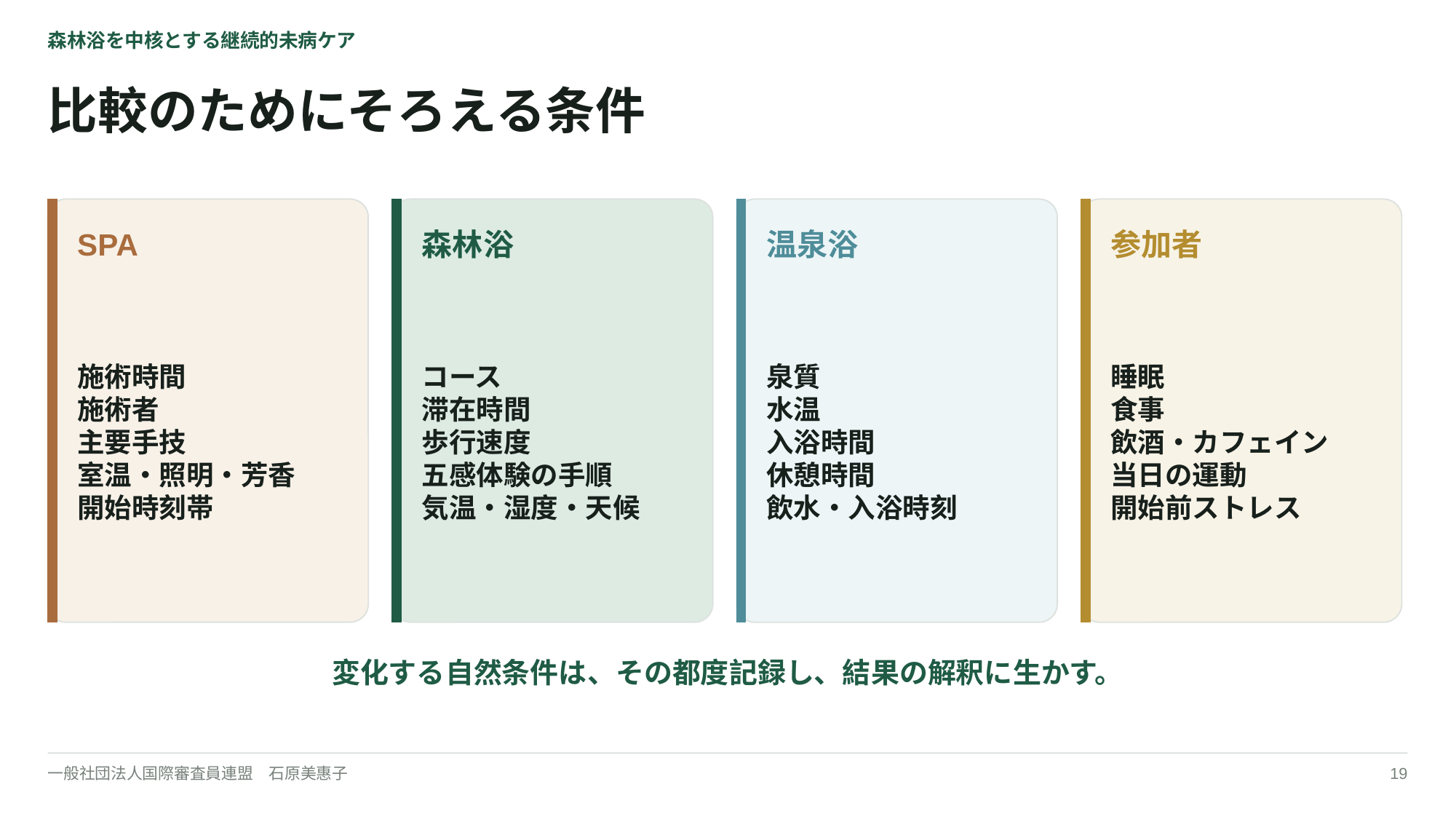

森林浴を中核とする継続的未病ケア
比較のためにそろえる条件

SPA
森林浴
温泉浴
参加者
施術時間
施術者
主要手技
室温・照明・芳香
開始時刻帯
コース
滞在時間
歩行速度
五感体験の手順
気温・湿度・天候
泉質
水温
入浴時間
休憩時間
飲水・入浴時刻
睡眠
食事
飲酒・カフェイン
当日の運動
開始前ストレス
変化する自然条件は、その都度記録し、結果の解釈に生かす。

一般社団法人国際審査員連盟　石原美惠子
19